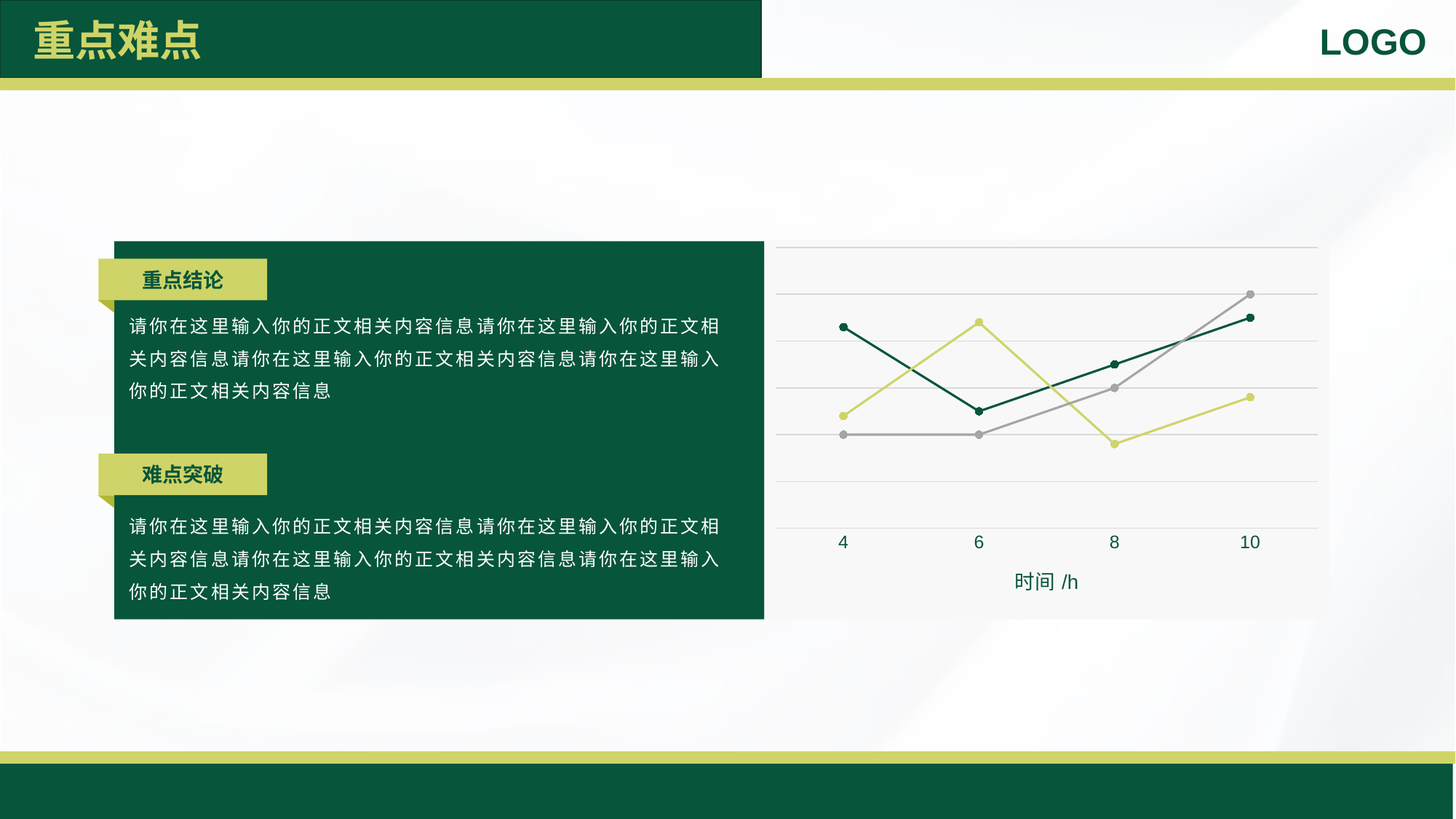

重点难点

### Chart

| Category | 类型A | 类型B | 类型C |
|---|---|---|---|
| 4 | 4.3 | 2.4 | 2.0 |
| 6 | 2.5 | 4.4 | 2.0 |
| 8 | 3.5 | 1.8 | 3.0 |
| 10 | 4.5 | 2.8 | 5.0 |
重点结论
请你在这里输入你的正文相关内容信息请你在这里输入你的正文相关内容信息请你在这里输入你的正文相关内容信息请你在这里输入你的正文相关内容信息

难点突破

请你在这里输入你的正文相关内容信息请你在这里输入你的正文相关内容信息请你在这里输入你的正文相关内容信息请你在这里输入你的正文相关内容信息